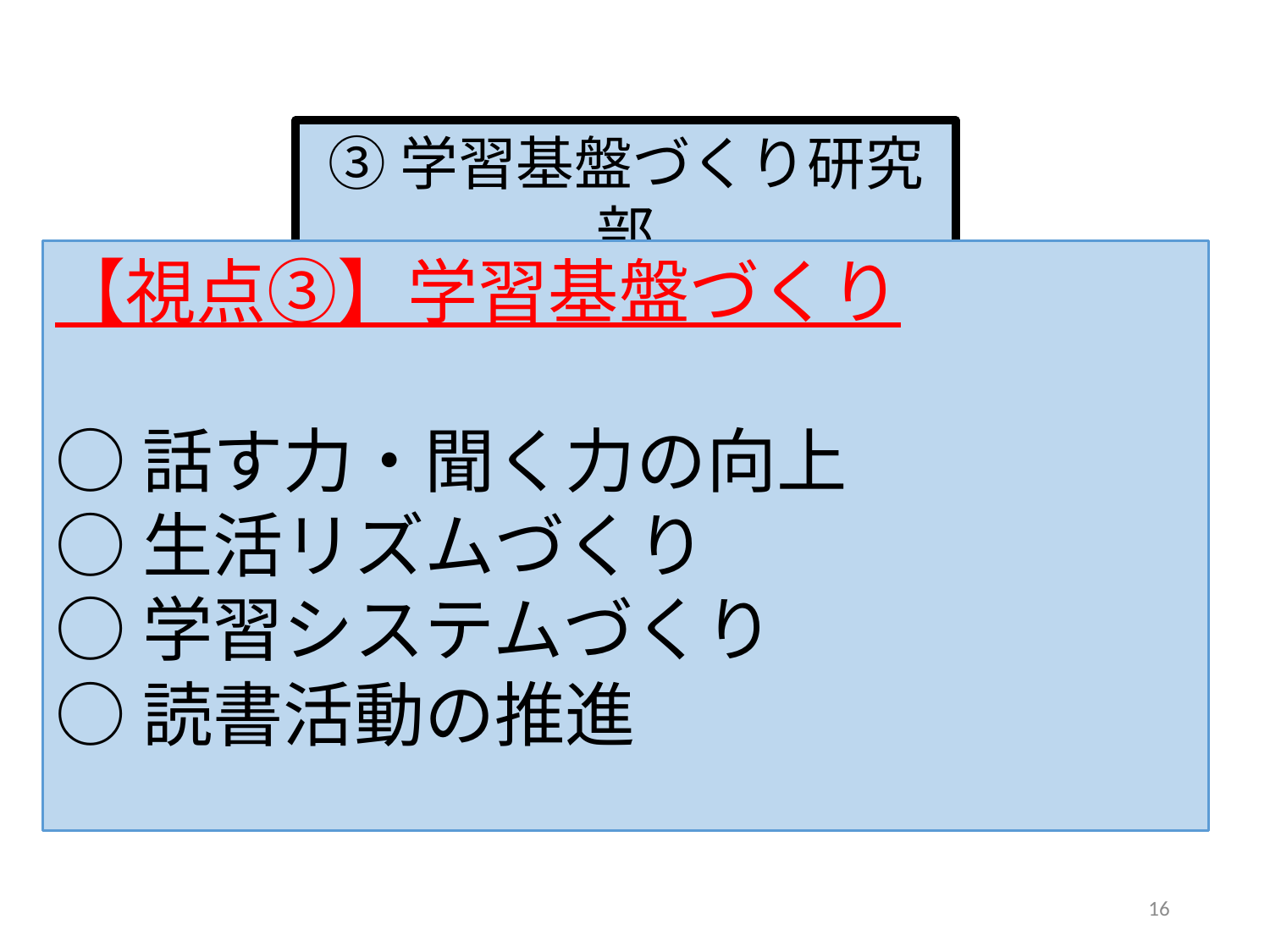

③学習基盤づくり研究部
【視点③】学習基盤づくり

○話す力・聞く力の向上
○生活リズムづくり
○学習システムづくり
○読書活動の推進

16